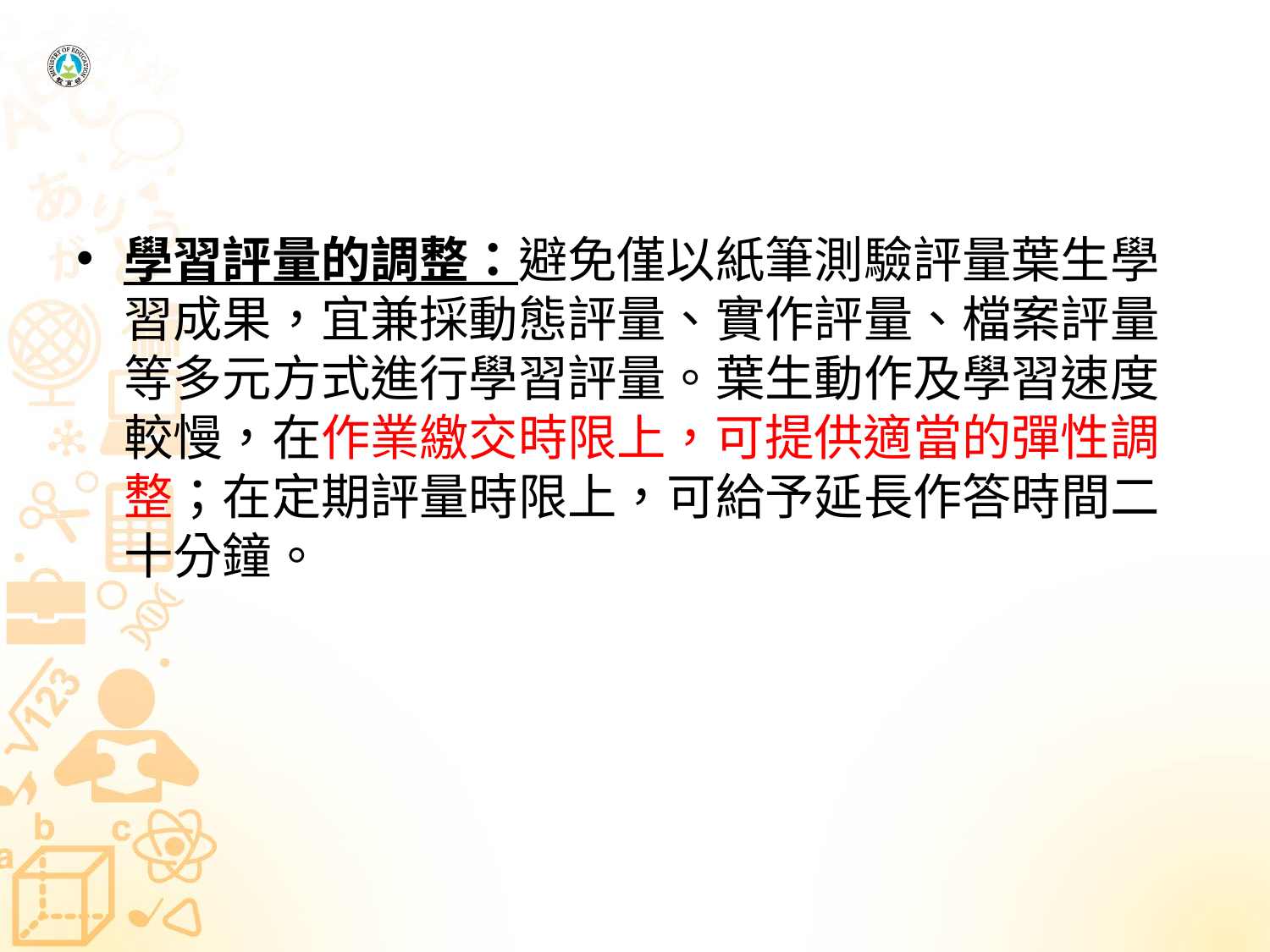

學習評量的調整：避免僅以紙筆測驗評量葉生學習成果，宜兼採動態評量、實作評量、檔案評量等多元方式進行學習評量。葉生動作及學習速度較慢，在作業繳交時限上，可提供適當的彈性調整；在定期評量時限上，可給予延長作答時間二十分鐘。